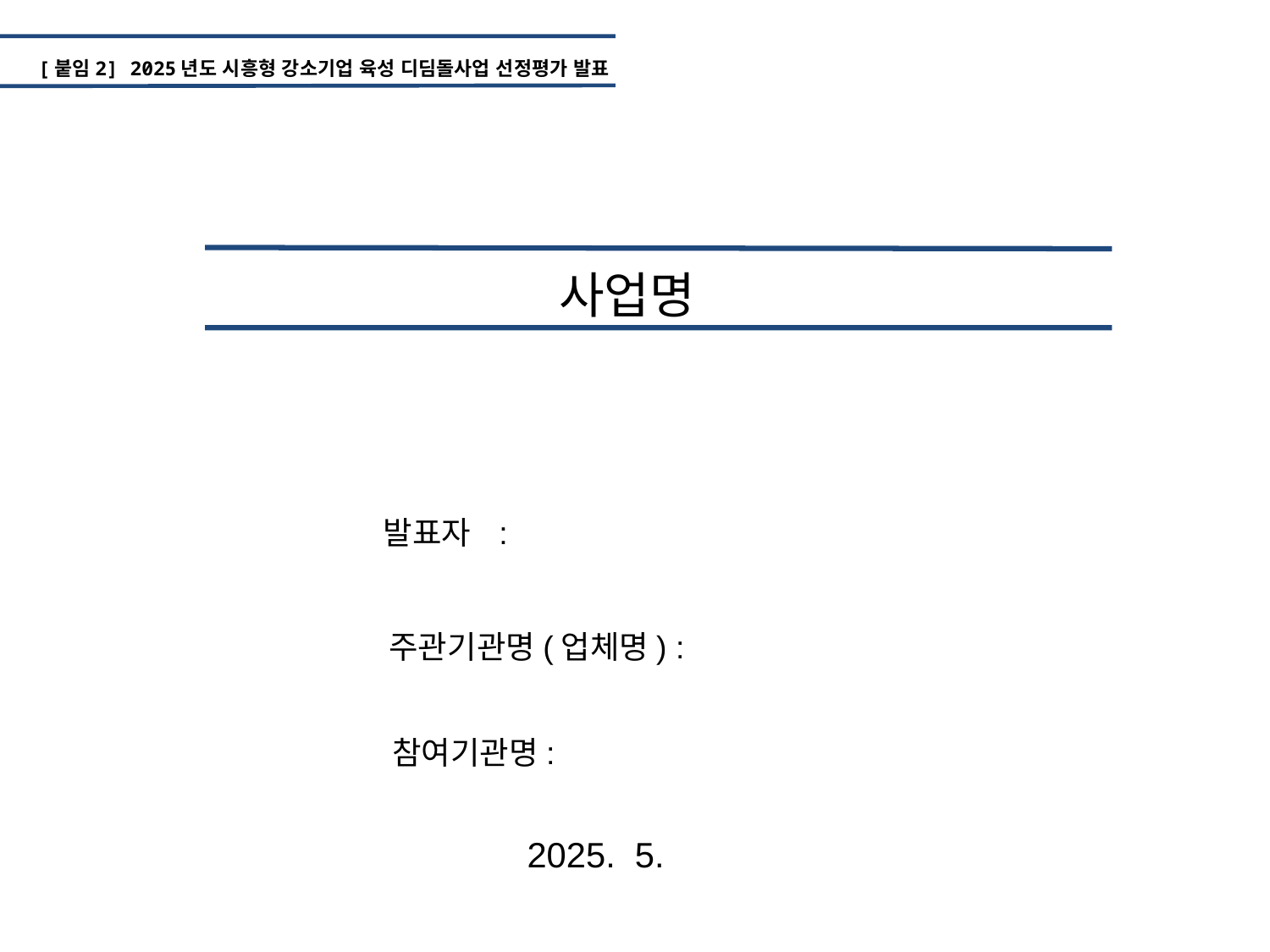

[붙임2] 2025년도 시흥형 강소기업 육성 디딤돌사업 선정평가 발표

사업명

발표자  :
주관기관명(업체명) :
참여기관명:
2025.  5.